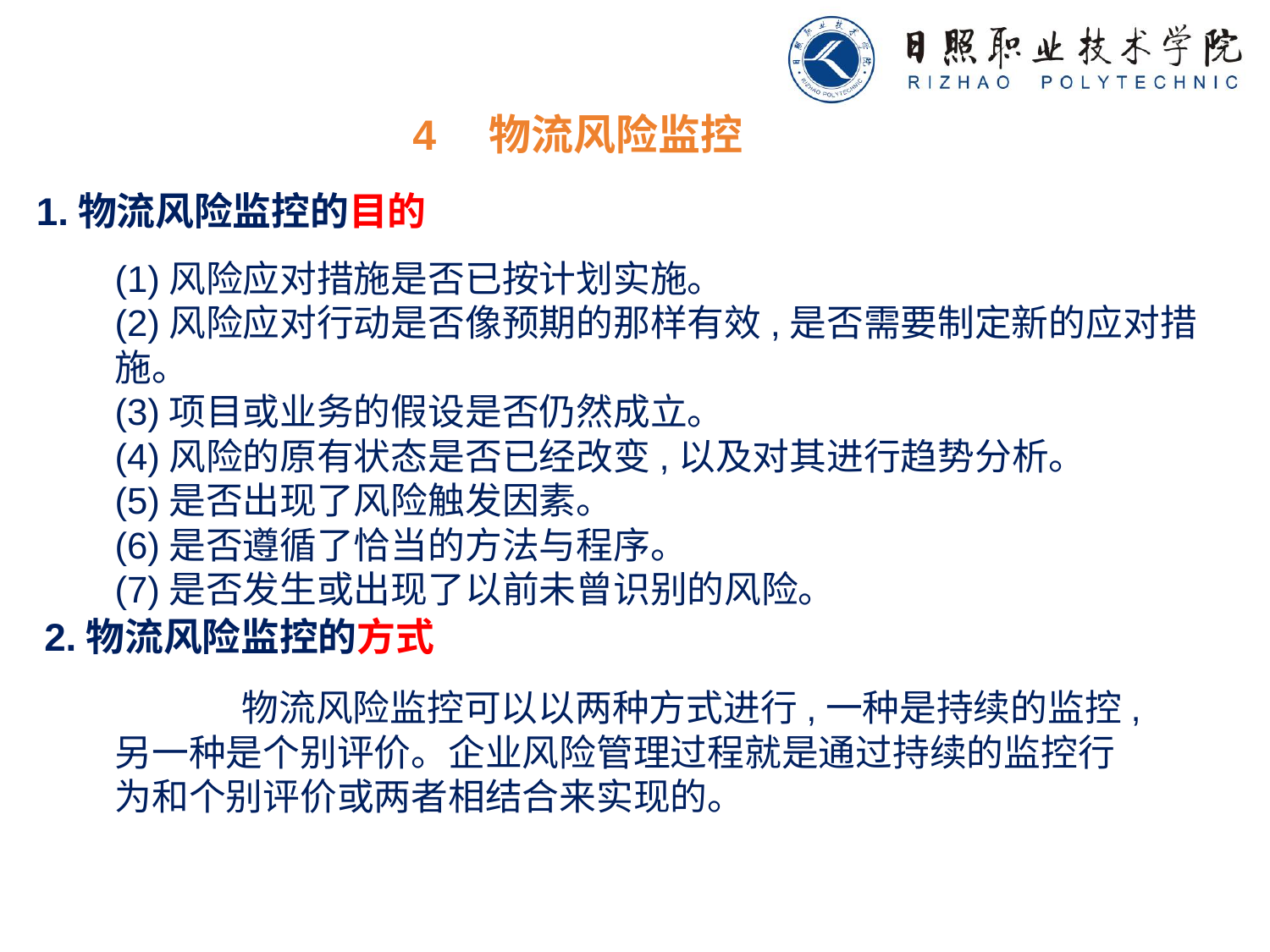

4　物流风险监控
1.物流风险监控的目的
(1)风险应对措施是否已按计划实施。
(2)风险应对行动是否像预期的那样有效,是否需要制定新的应对措施。
(3)项目或业务的假设是否仍然成立。
(4)风险的原有状态是否已经改变,以及对其进行趋势分析。
(5)是否出现了风险触发因素。
(6)是否遵循了恰当的方法与程序。
(7)是否发生或出现了以前未曾识别的风险。
2.物流风险监控的方式
	物流风险监控可以以两种方式进行,一种是持续的监控,另一种是个别评价。企业风险管理过程就是通过持续的监控行为和个别评价或两者相结合来实现的。